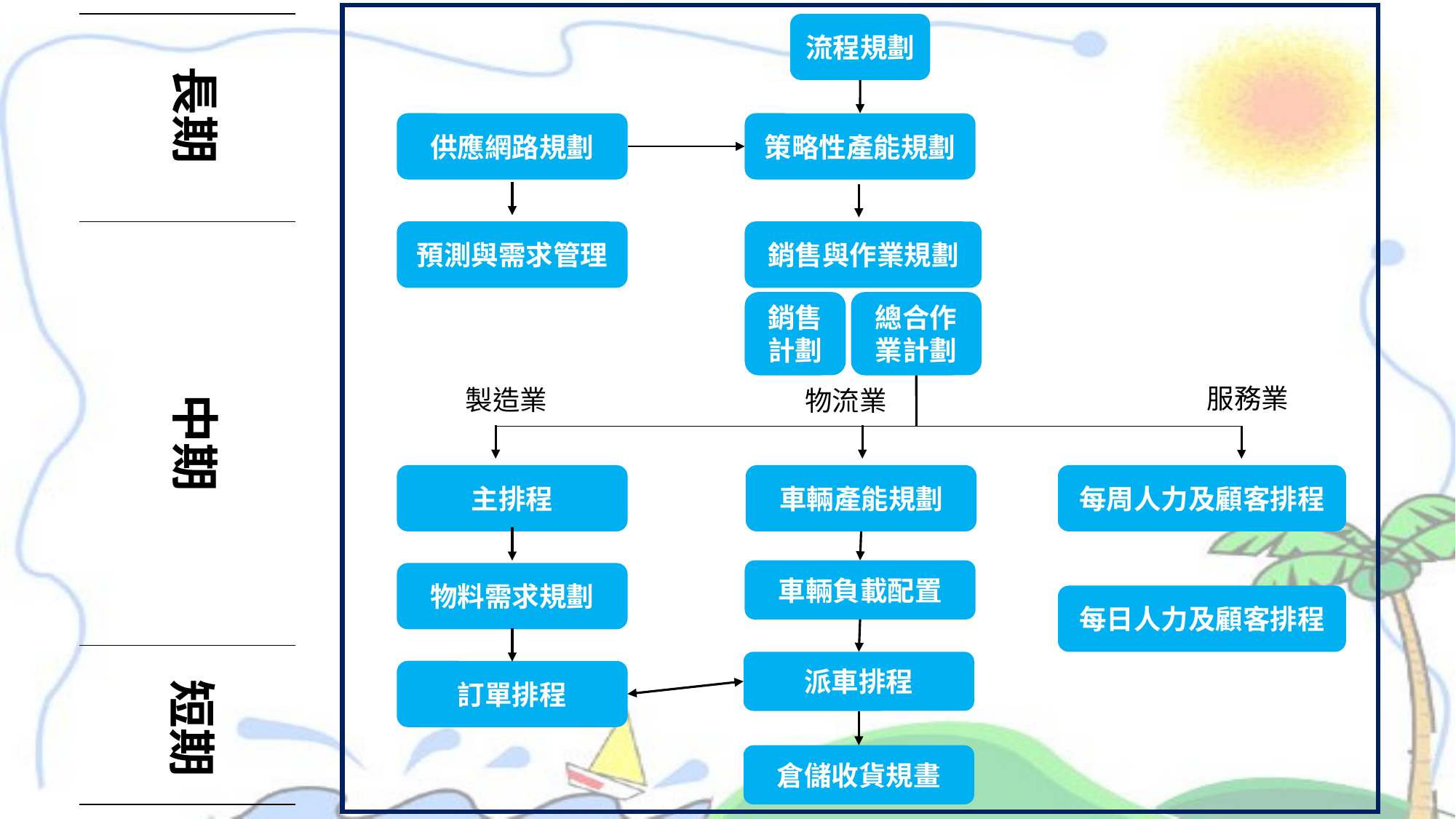

流程規劃
長期
供應網路規劃
策略性產能規劃
預測與需求管理
銷售與作業規劃
銷售計劃
總合作業計劃
服務業
製造業
物流業
中期
主排程
車輛產能規劃
每周人力及顧客排程
車輛負載配置
物料需求規劃
每日人力及顧客排程
派車排程
訂單排程
短期
倉儲收貨規畫